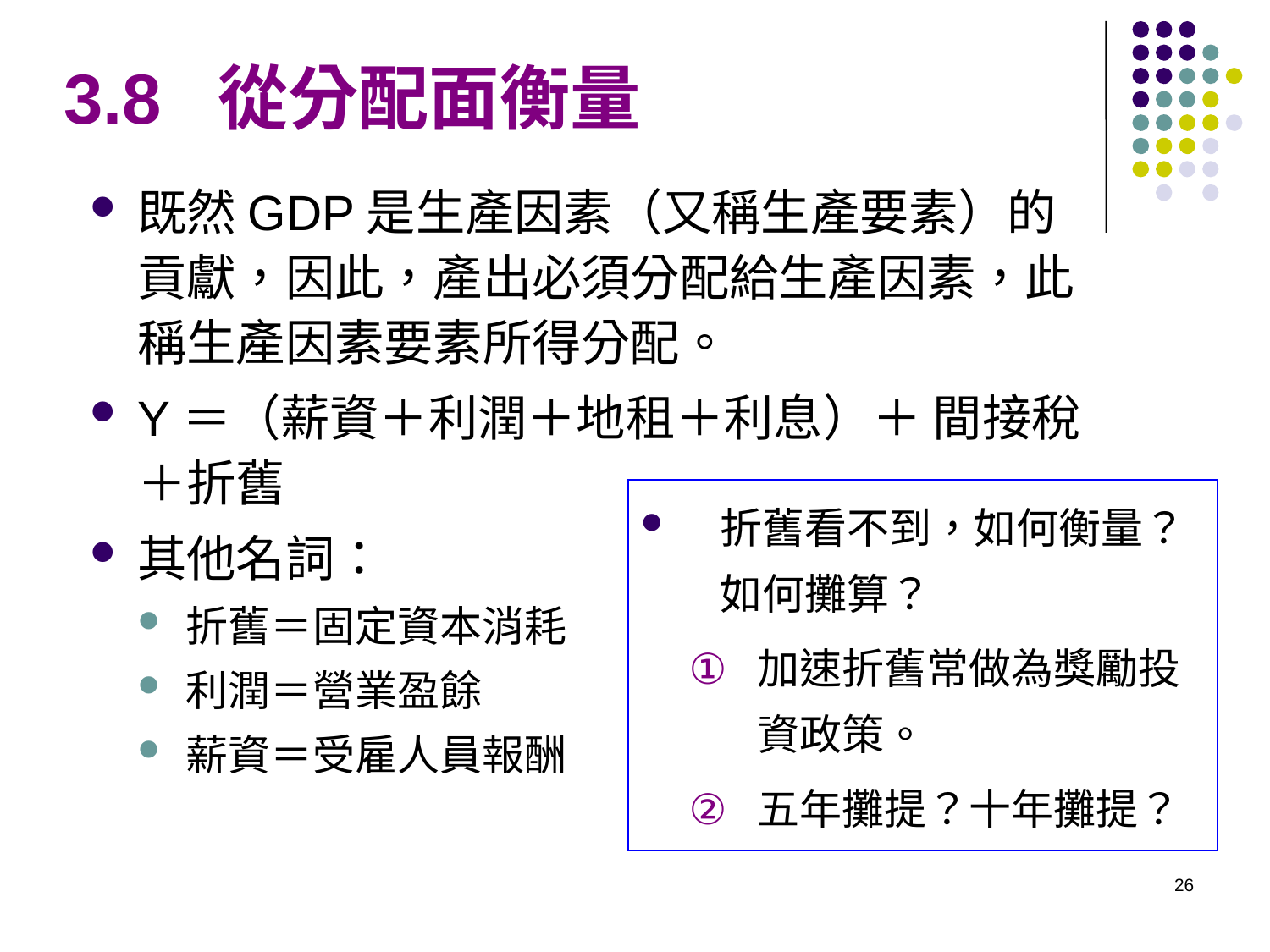

# 3.8  從分配面衡量
既然GDP是生產因素（又稱生產要素）的貢獻，因此，產出必須分配給生產因素，此稱生產因素要素所得分配。
Y＝（薪資＋利潤＋地租＋利息）＋ 間接稅＋折舊
其他名詞：
折舊＝固定資本消耗
利潤＝營業盈餘
薪資＝受雇人員報酬
折舊看不到，如何衡量？如何攤算？
加速折舊常做為獎勵投資政策。
五年攤提？十年攤提？
26